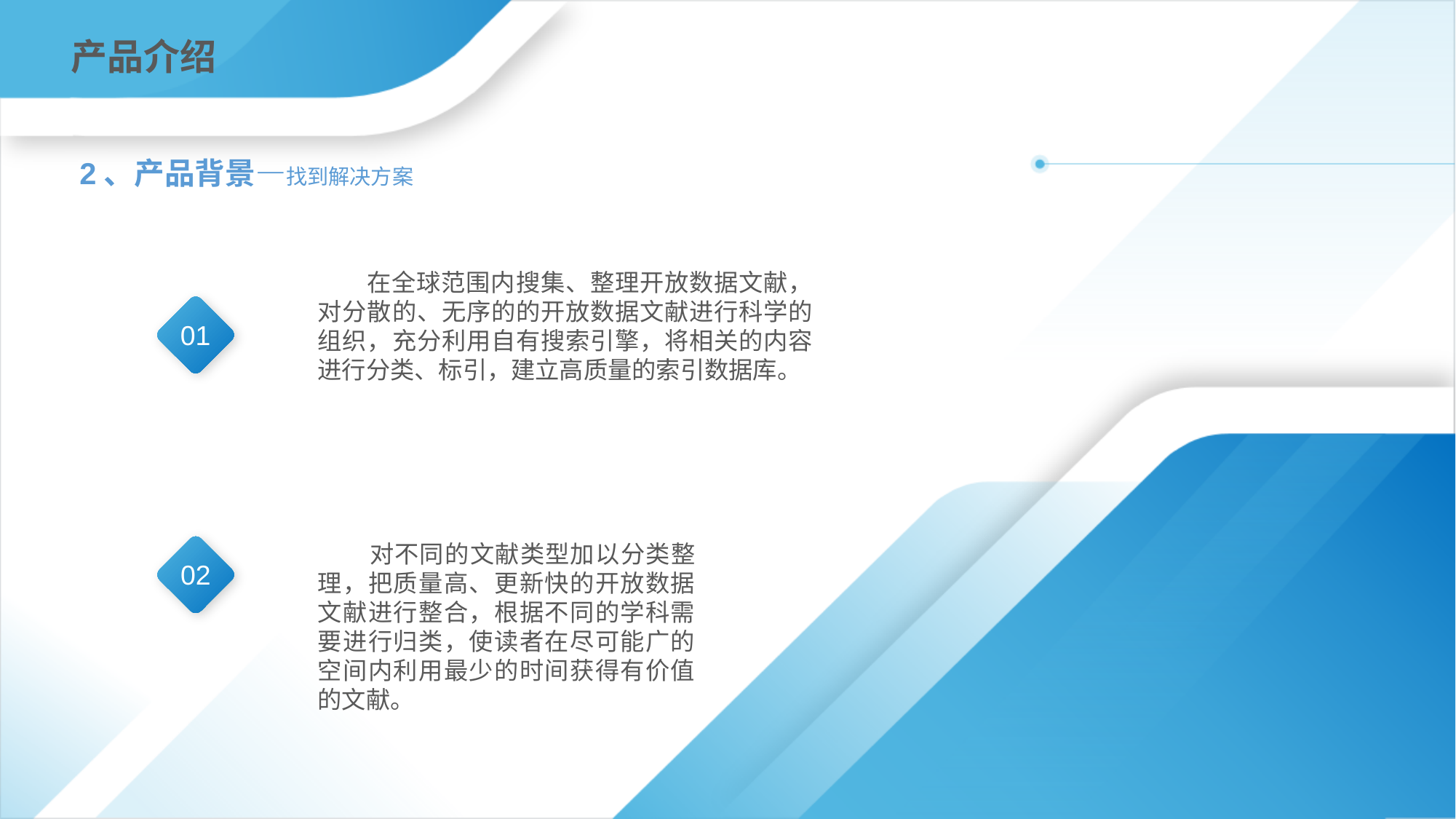

产品介绍
2、产品背景—找到解决方案
       在全球范围内搜集、整理开放数据文献，对分散的、无序的的开放数据文献进行科学的组织，充分利用自有搜索引擎，将相关的内容进行分类、标引，建立高质量的索引数据库。

01
       对不同的文献类型加以分类整理，把质量高、更新快的开放数据文献进行整合，根据不同的学科需要进行归类，使读者在尽可能广的空间内利用最少的时间获得有价值的文献。

02